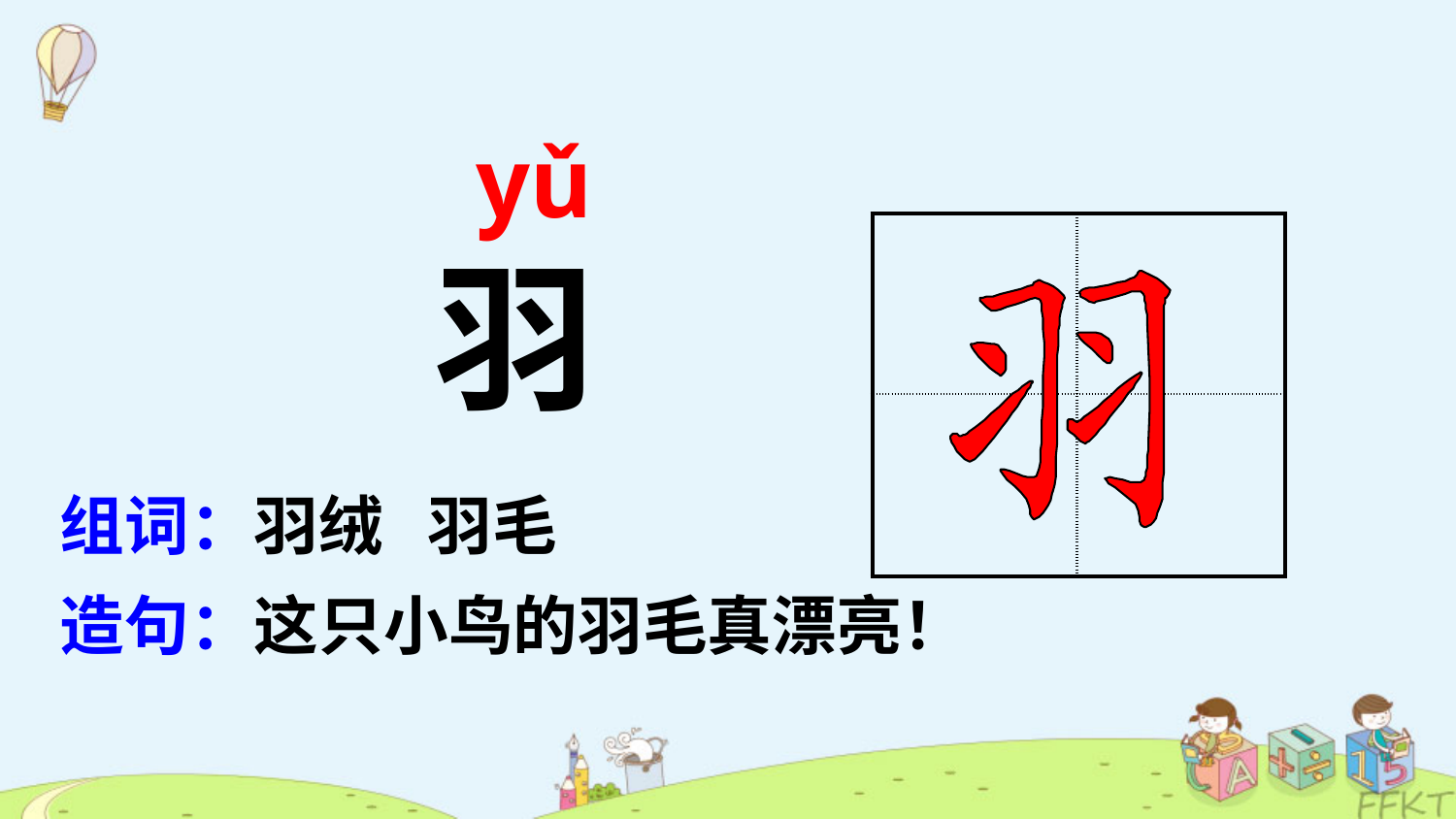

yǔ
|  |  |
| --- | --- |
|  |  |
羽

组词：羽绒   羽毛
造句：这只小鸟的羽毛真漂亮！